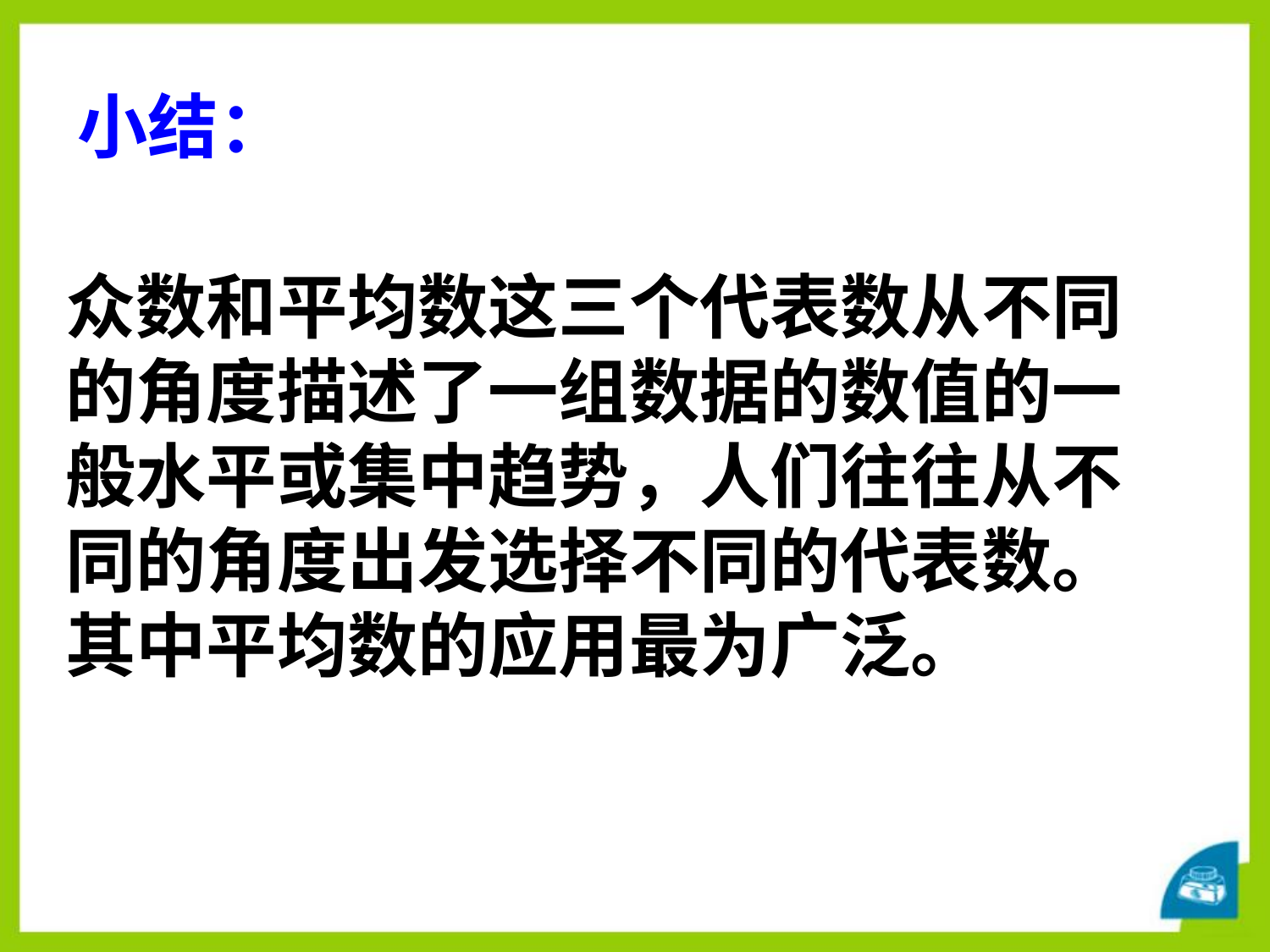

小结：
众数和平均数这三个代表数从不同的角度描述了一组数据的数值的一般水平或集中趋势，人们往往从不同的角度出发选择不同的代表数。其中平均数的应用最为广泛。